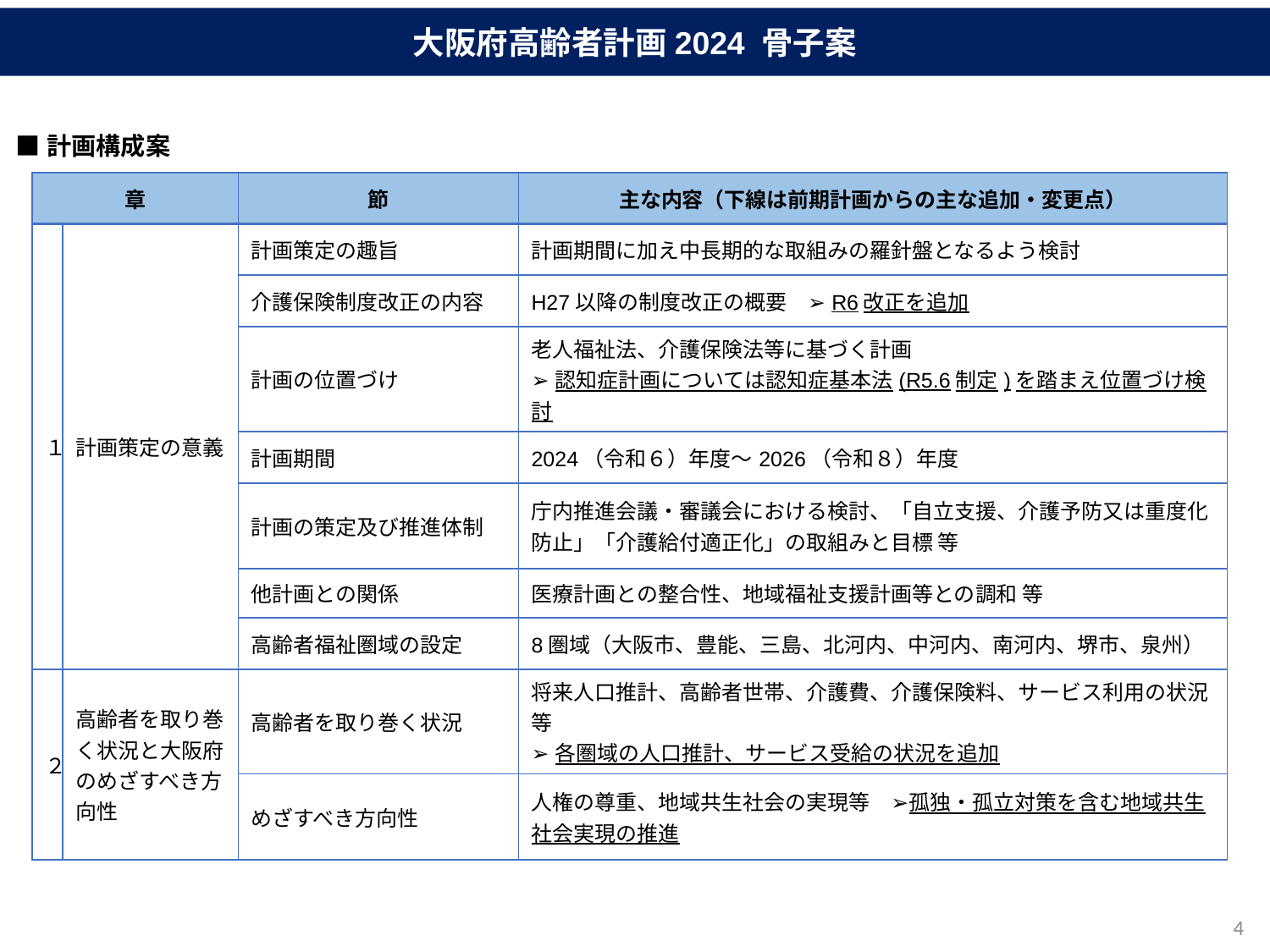

大阪府高齢者計画2024 骨子案
■計画構成案
| 章 |  | 節 | 主な内容（下線は前期計画からの主な追加・変更点） |
| --- | --- | --- | --- |
| １ | 計画策定の意義 | 計画策定の趣旨 | 計画期間に加え中長期的な取組みの羅針盤となるよう検討 |
|  |  | 介護保険制度改正の内容 | H27以降の制度改正の概要　➢R6改正を追加 |
|  |  | 計画の位置づけ | 老人福祉法、介護保険法等に基づく計画 ➢認知症計画については認知症基本法(R5.6制定)を踏まえ位置づけ検討 |
|  |  | 計画期間 | 2024（令和６）年度～2026（令和８）年度 |
|  |  | 計画の策定及び推進体制 | 庁内推進会議・審議会における検討、「自立支援、介護予防又は重度化防止」「介護給付適正化」の取組みと目標 等 |
|  |  | 他計画との関係 | 医療計画との整合性、地域福祉支援計画等との調和 等 |
|  |  | 高齢者福祉圏域の設定 | 8圏域（大阪市、豊能、三島、北河内、中河内、南河内、堺市、泉州） |
| ２ | 高齢者を取り巻く状況と大阪府のめざすべき方向性 | 高齢者を取り巻く状況 | 将来人口推計、高齢者世帯、介護費、介護保険料、サービス利用の状況等 ➢各圏域の人口推計、サービス受給の状況を追加 |
|  |  | めざすべき方向性 | 人権の尊重、地域共生社会の実現等　➢孤独・孤立対策を含む地域共生社会実現の推進 |
4